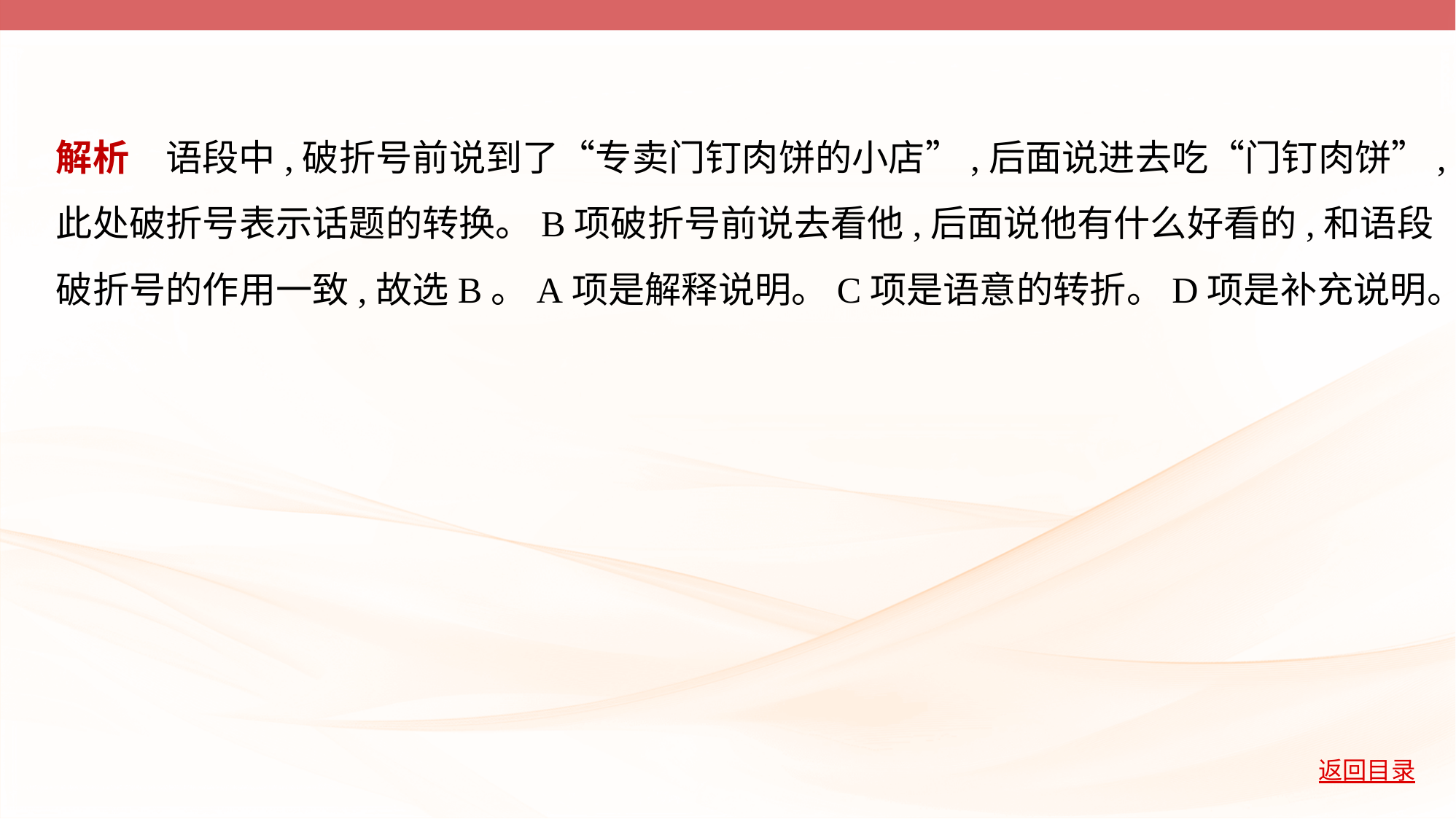

解析　语段中,破折号前说到了“专卖门钉肉饼的小店”,后面说进去吃“门钉肉饼”,
此处破折号表示话题的转换。B项破折号前说去看他,后面说他有什么好看的,和语段
破折号的作用一致,故选B。A项是解释说明。C项是语意的转折。D项是补充说明。